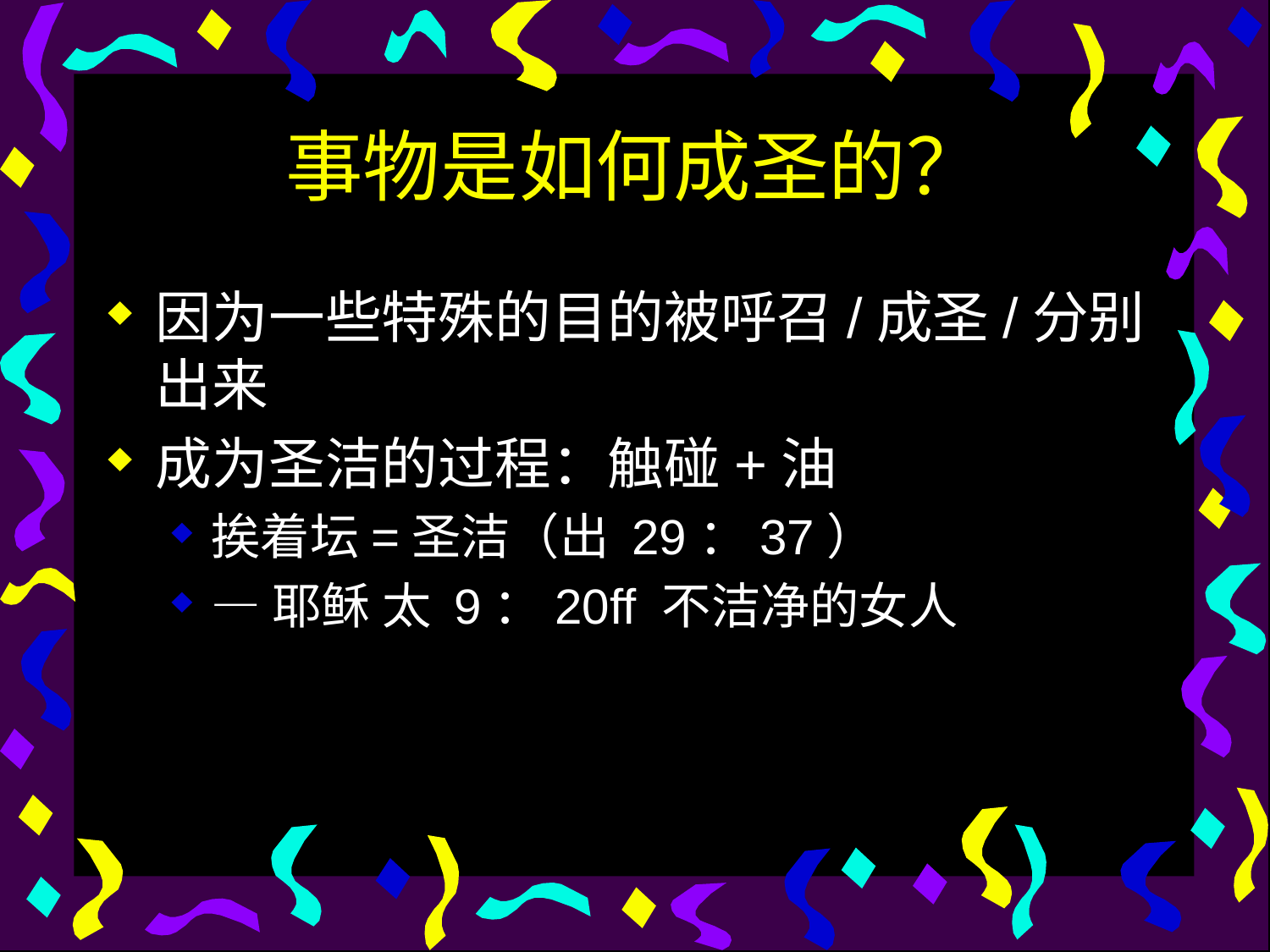

# 事物是如何成圣的？
因为一些特殊的目的被呼召/成圣/分别出来
成为圣洁的过程：触碰+油
挨着坛=圣洁（出 29：37）
—耶稣 太 9：20ff 不洁净的女人